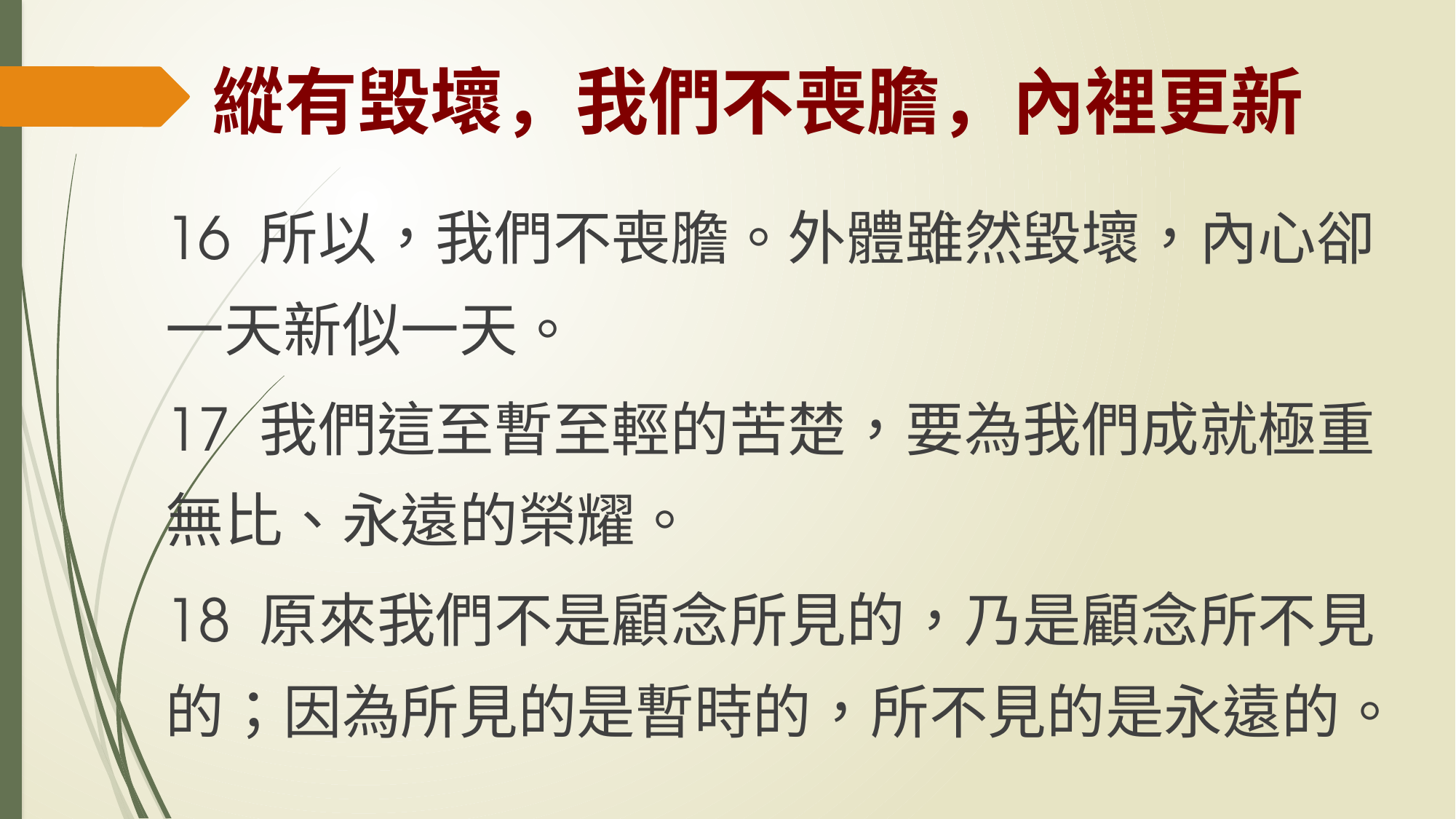

# 縱有毀壞，我們不喪膽，內裡更新
16 所以，我們不喪膽。外體雖然毀壞，內心卻一天新似一天。
17 我們這至暫至輕的苦楚，要為我們成就極重無比、永遠的榮耀。
18 原來我們不是顧念所見的，乃是顧念所不見的；因為所見的是暫時的，所不見的是永遠的。